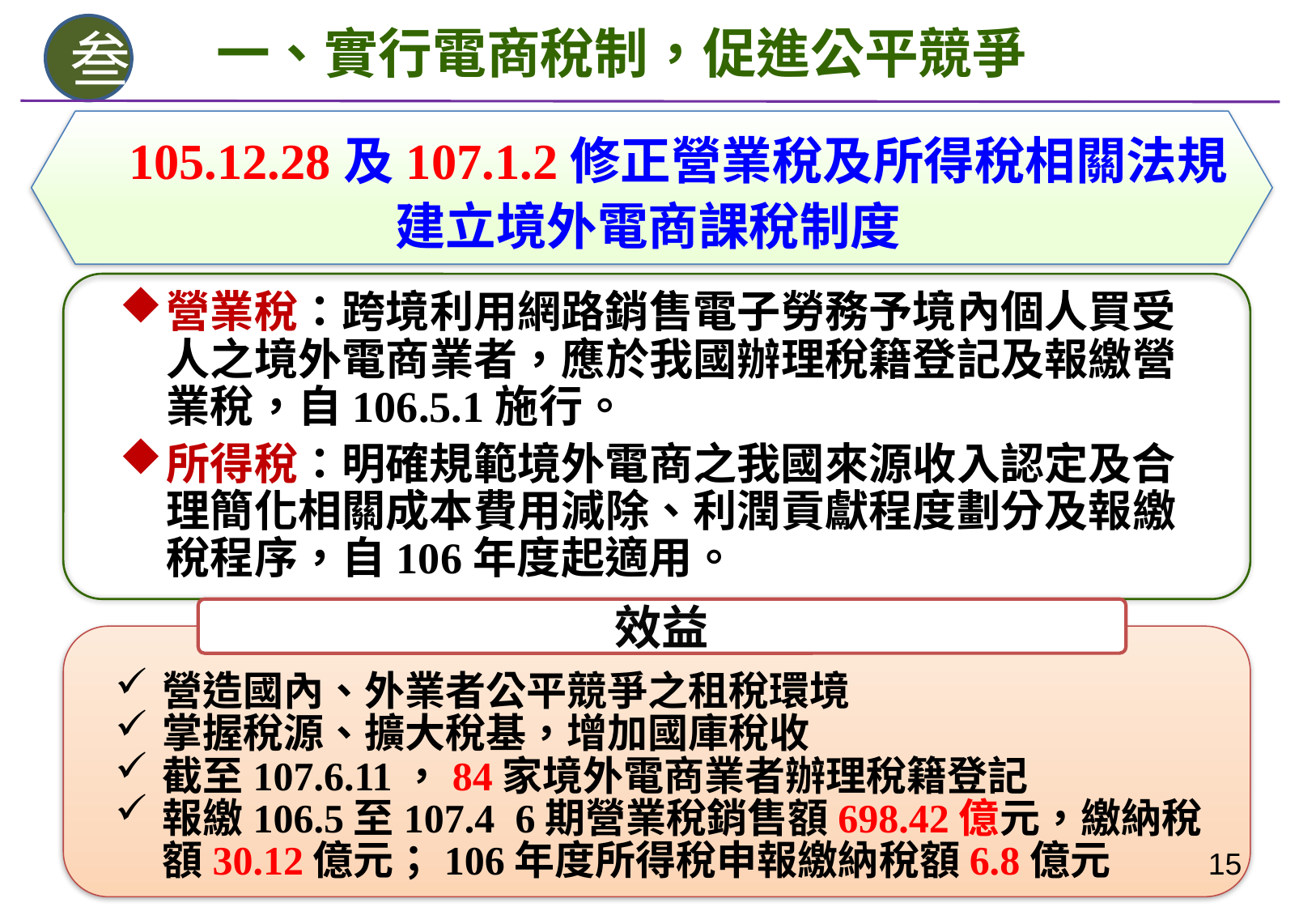

叁
   一、實行電商稅制，促進公平競爭

  105.12.28及107.1.2修正營業稅及所得稅相關法規
建立境外電商課稅制度

營業稅：跨境利用網路銷售電子勞務予境內個人買受人之境外電商業者，應於我國辦理稅籍登記及報繳營業稅，自106.5.1施行。
所得稅：明確規範境外電商之我國來源收入認定及合理簡化相關成本費用減除、利潤貢獻程度劃分及報繳稅程序，自106年度起適用。

效益

營造國內、外業者公平競爭之租稅環境
掌握稅源、擴大稅基，增加國庫稅收
截至107.6.11，84家境外電商業者辦理稅籍登記
報繳106.5至107.4  6期營業稅銷售額698.42億元，繳納稅額30.12億元；106年度所得稅申報繳納稅額6.8億元

15